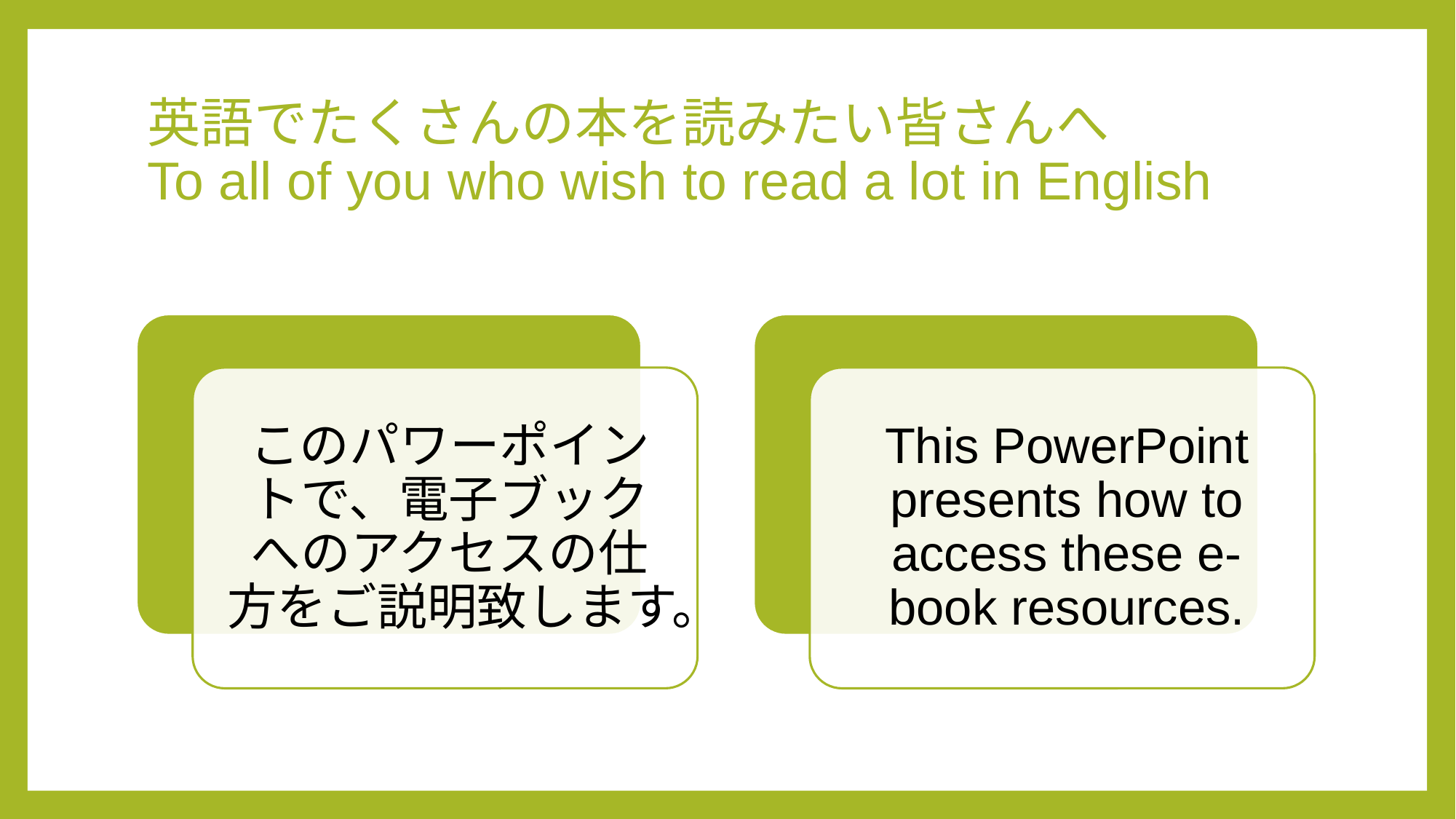

# 英語でたくさんの本を読みたい皆さんへ To all of you who wish to read a lot in English
このパワーポイントで、電子ブックへのアクセスの仕方をご説明致します。
This PowerPoint presents how to access these e-book resources.